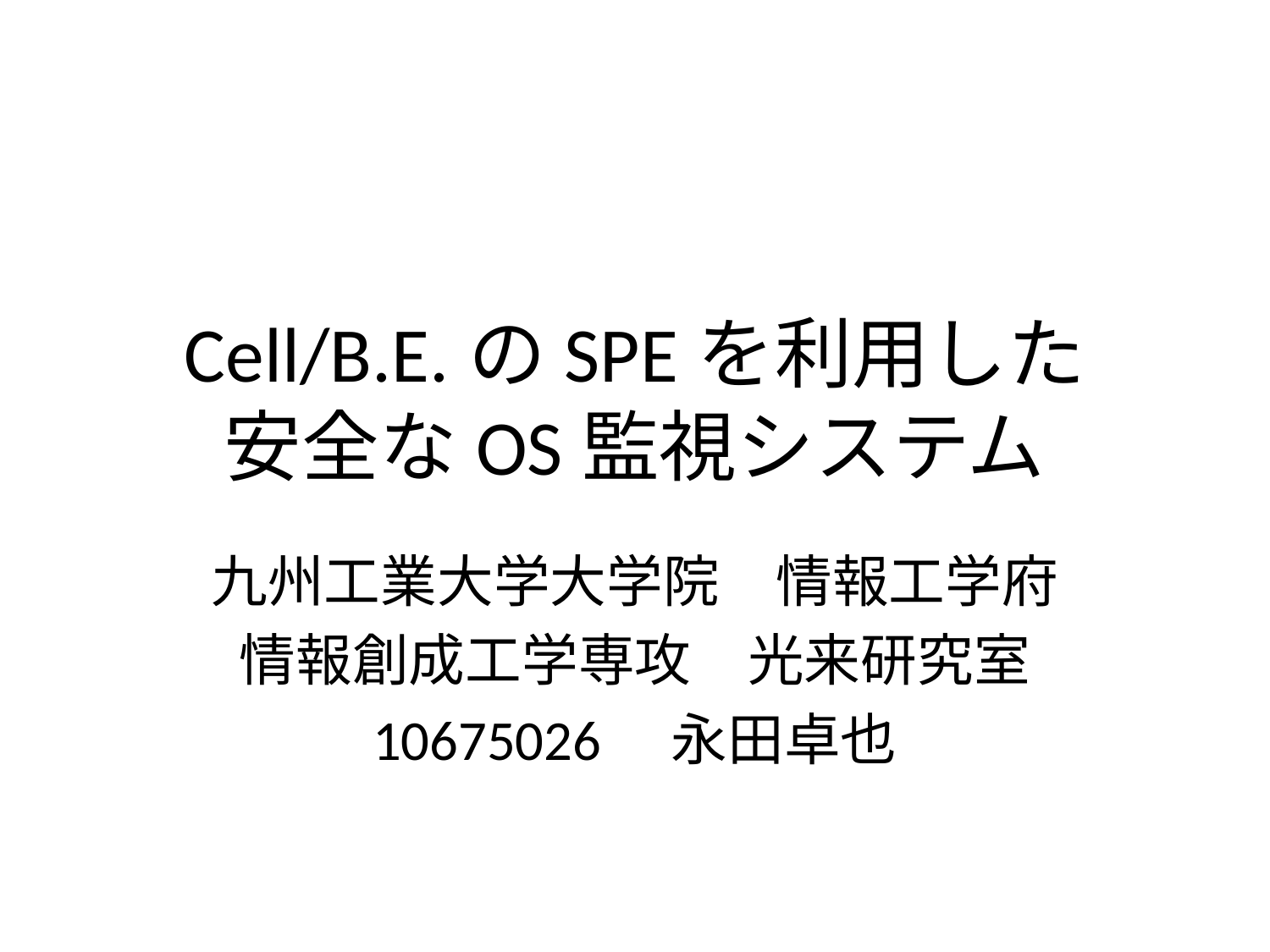

# Cell/B.E.のSPEを利用した 安全なOS監視システム
九州工業大学大学院　情報工学府
情報創成工学専攻　光来研究室
10675026　永田卓也